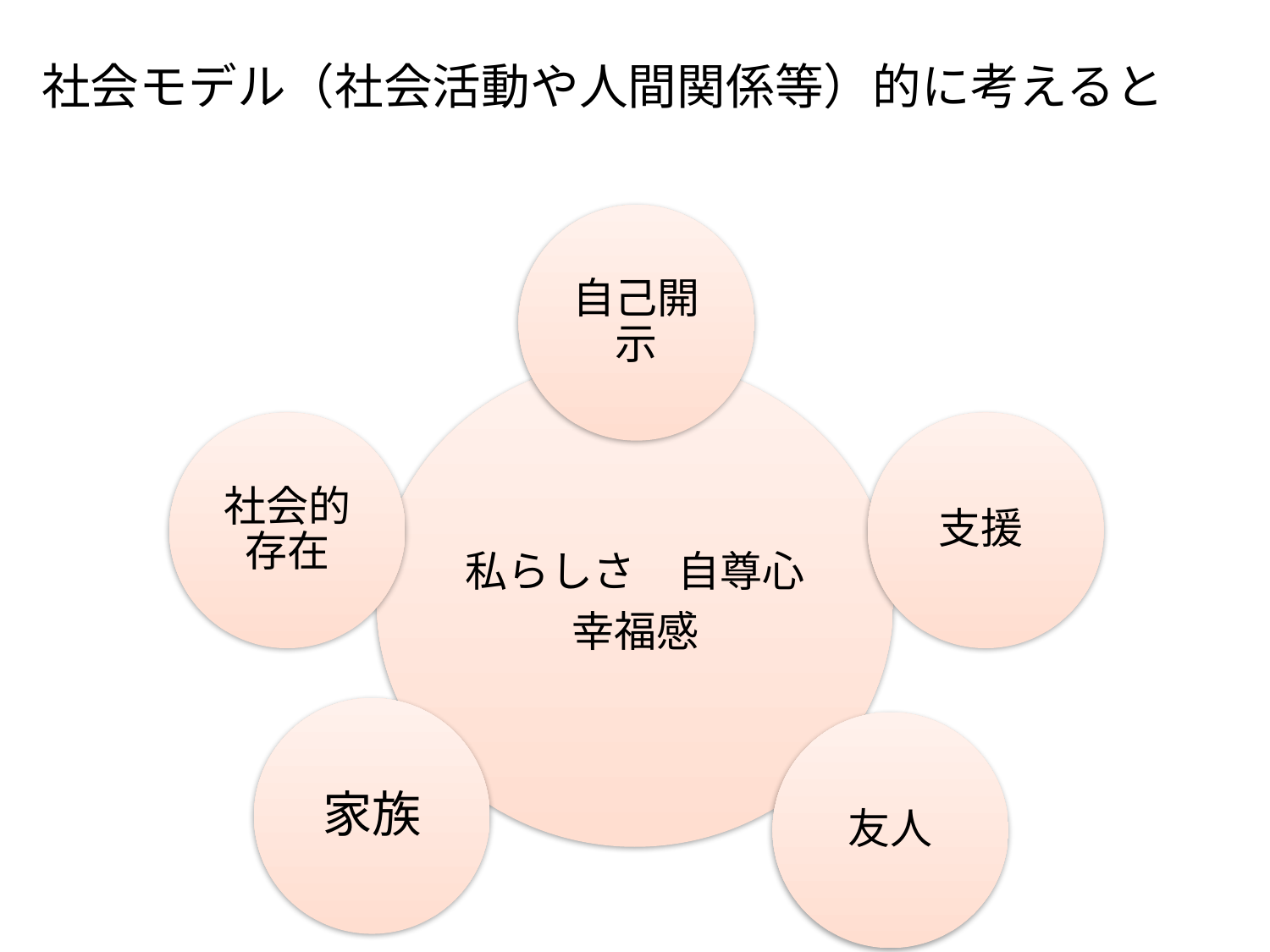

# 社会モデル（社会活動や人間関係等）的に考えると
私らしさ　自尊心
幸福感

自己開示

支援

友人

家族

社会的存在